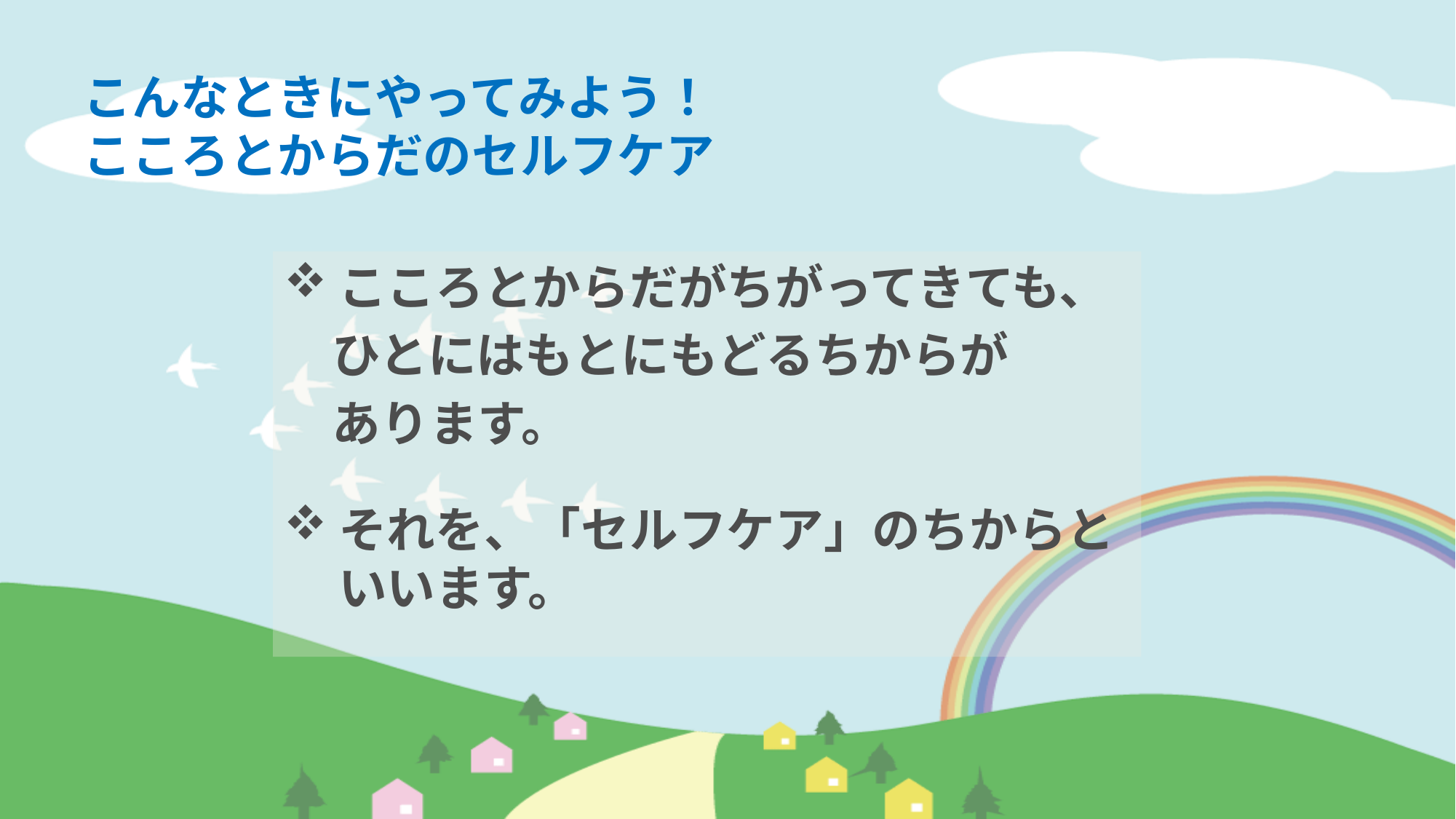

# こんなときにやってみよう！ こころとからだのセルフケア
こころとからだがちがってきても、
　ひとにはもとにもどるちからが
　あります。

それを、「セルフケア」のちからといいます。